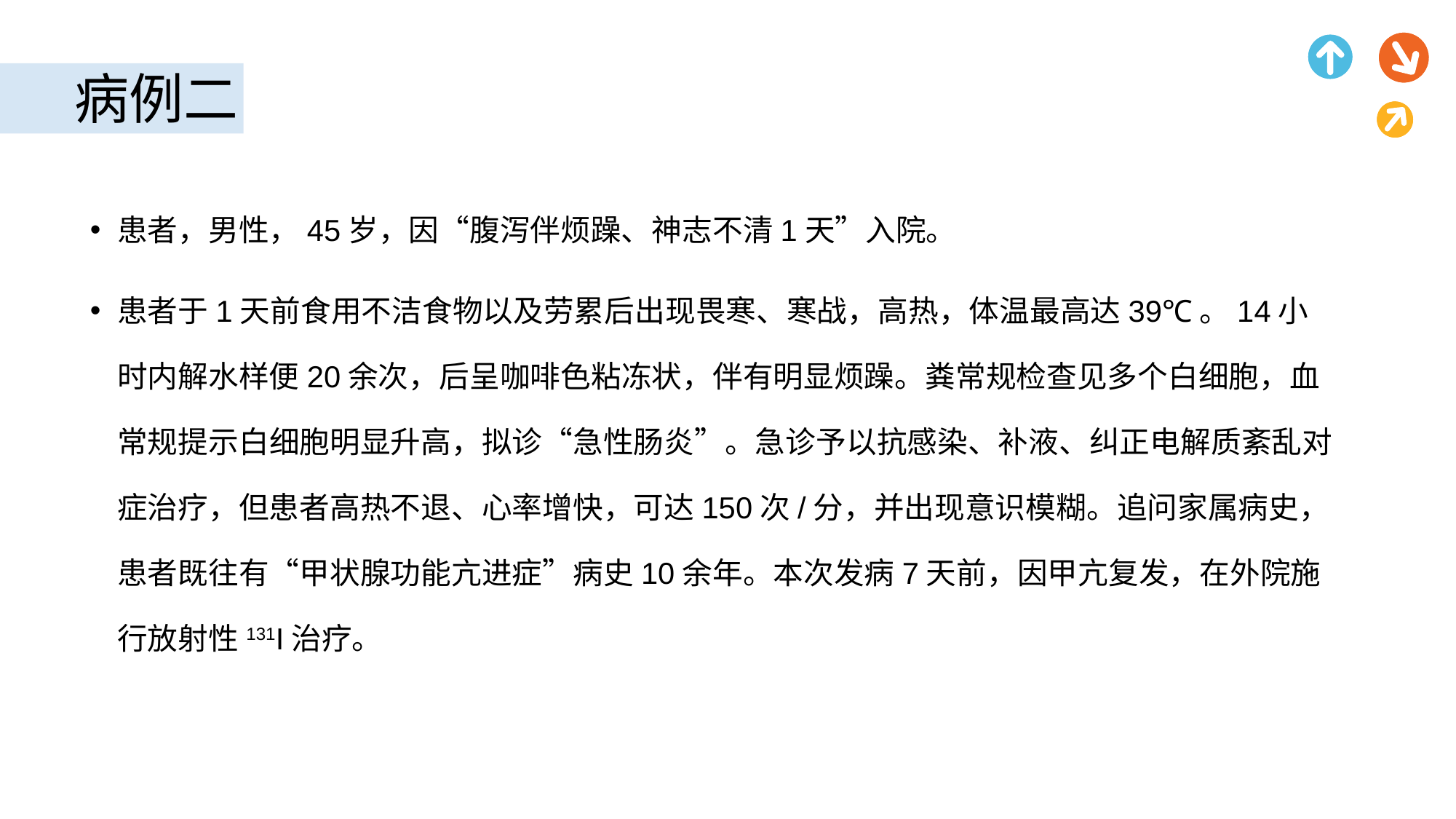

# 病例二
患者，男性，45岁，因“腹泻伴烦躁、神志不清1天”入院。
患者于1天前食用不洁食物以及劳累后出现畏寒、寒战，高热，体温最高达39℃。14小时内解水样便20余次，后呈咖啡色粘冻状，伴有明显烦躁。粪常规检查见多个白细胞，血常规提示白细胞明显升高，拟诊“急性肠炎”。急诊予以抗感染、补液、纠正电解质紊乱对症治疗，但患者高热不退、心率增快，可达150次/分，并出现意识模糊。追问家属病史，患者既往有“甲状腺功能亢进症”病史10余年。本次发病7天前，因甲亢复发，在外院施行放射性131I治疗。